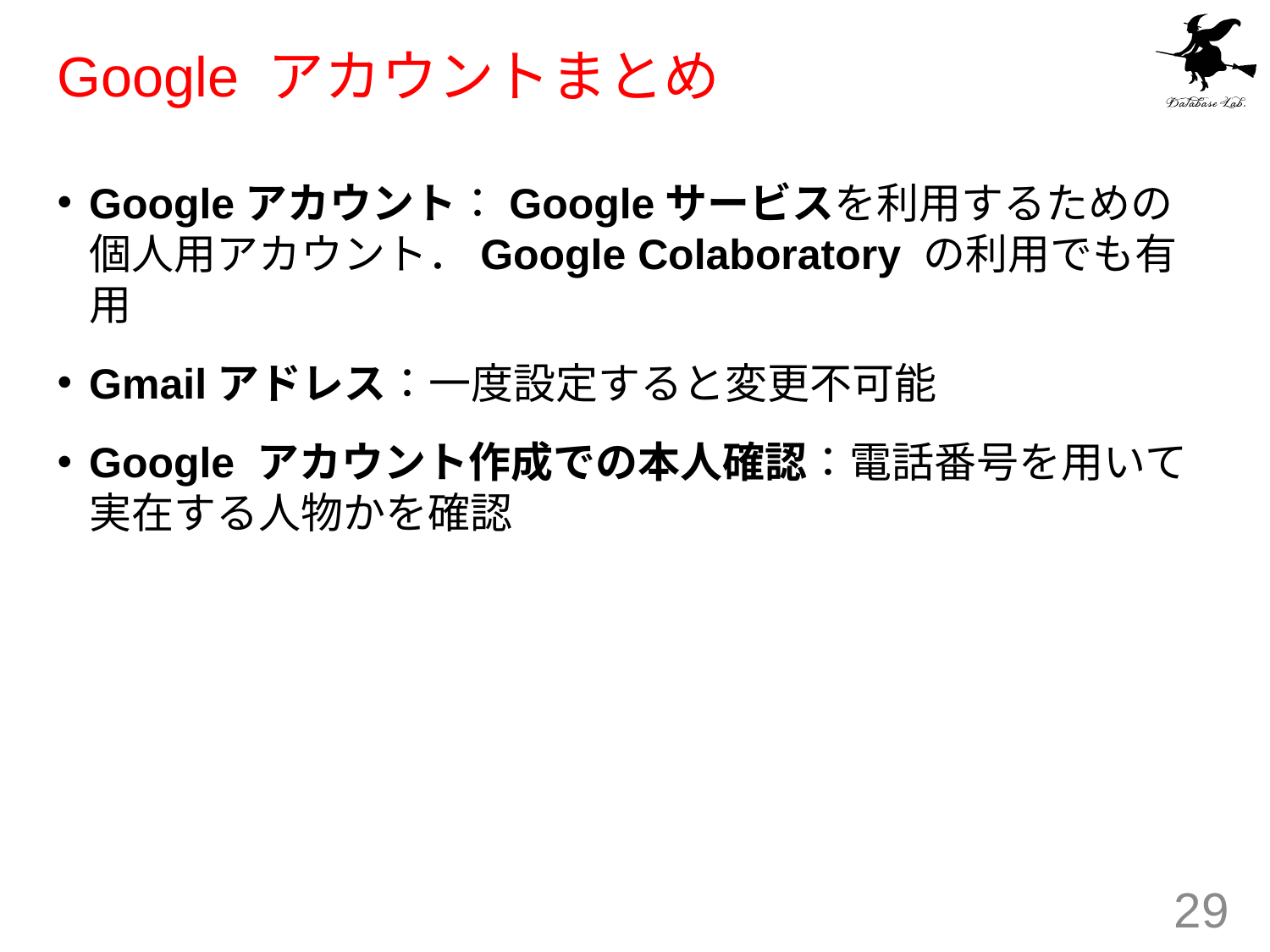

# Google アカウントまとめ
Googleアカウント：Googleサービスを利用するための個人用アカウント．Google Colaboratory の利用でも有用
Gmailアドレス：一度設定すると変更不可能
Google アカウント作成での本人確認：電話番号を用いて実在する人物かを確認
29